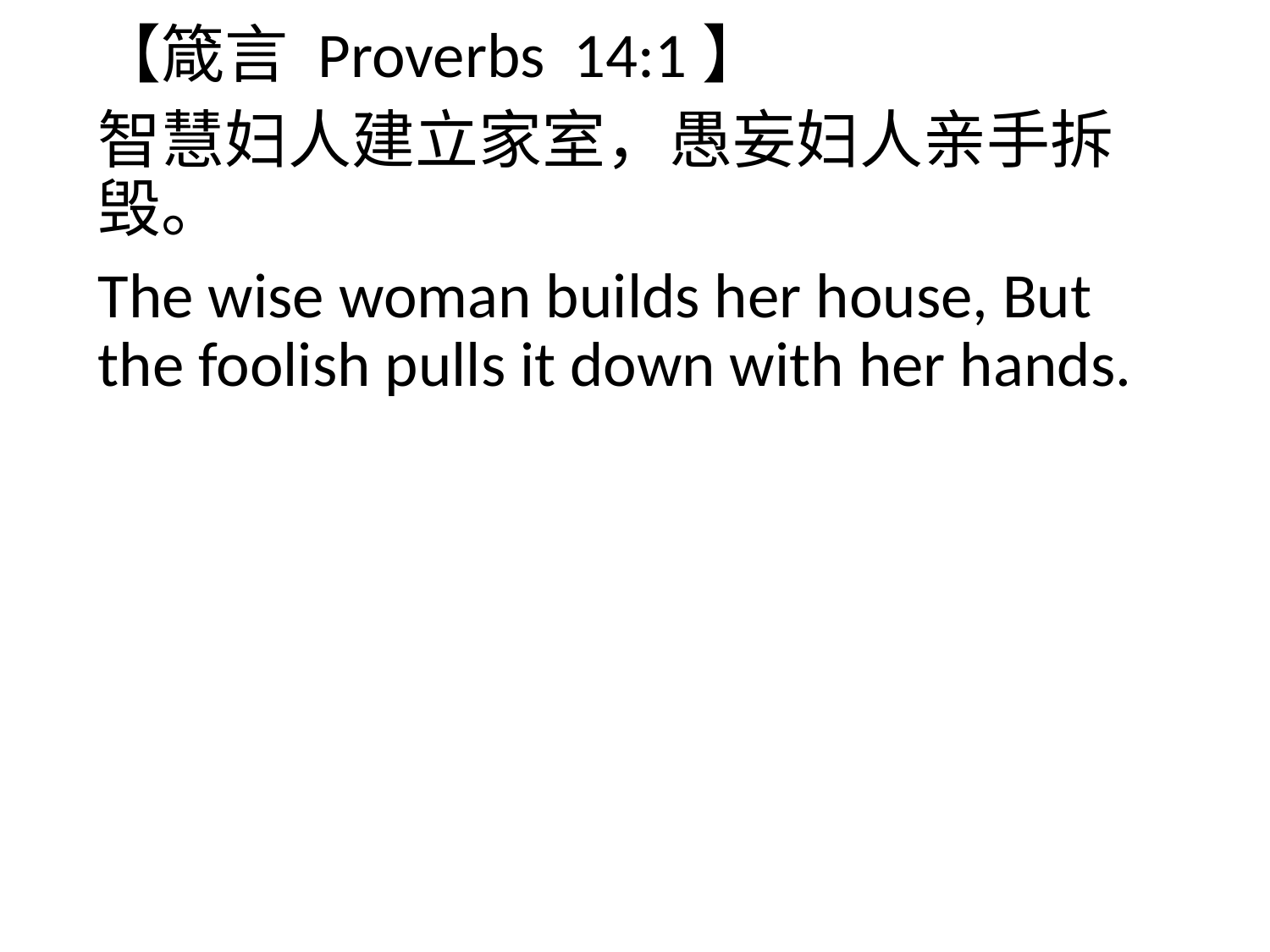

【箴言 Proverbs  14:1】
智慧妇人建立家室，愚妄妇人亲手拆毁。
The wise woman builds her house, But the foolish pulls it down with her hands.